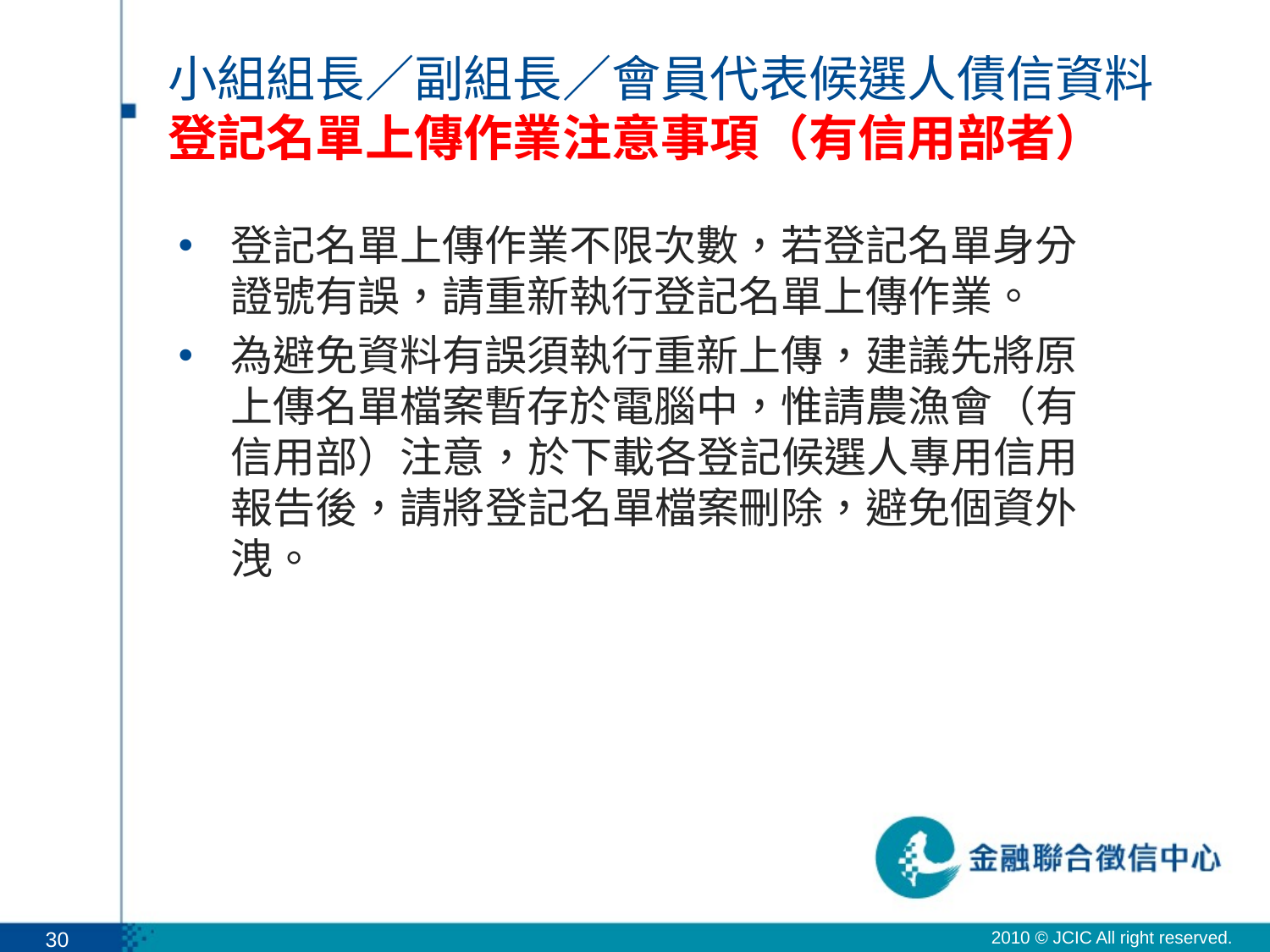

# 小組組長／副組長／會員代表候選人債信資料登記名單上傳作業注意事項（有信用部者）
登記名單上傳作業不限次數，若登記名單身分證號有誤，請重新執行登記名單上傳作業。
為避免資料有誤須執行重新上傳，建議先將原上傳名單檔案暫存於電腦中，惟請農漁會（有信用部）注意，於下載各登記候選人專用信用報告後，請將登記名單檔案刪除，避免個資外洩。
30